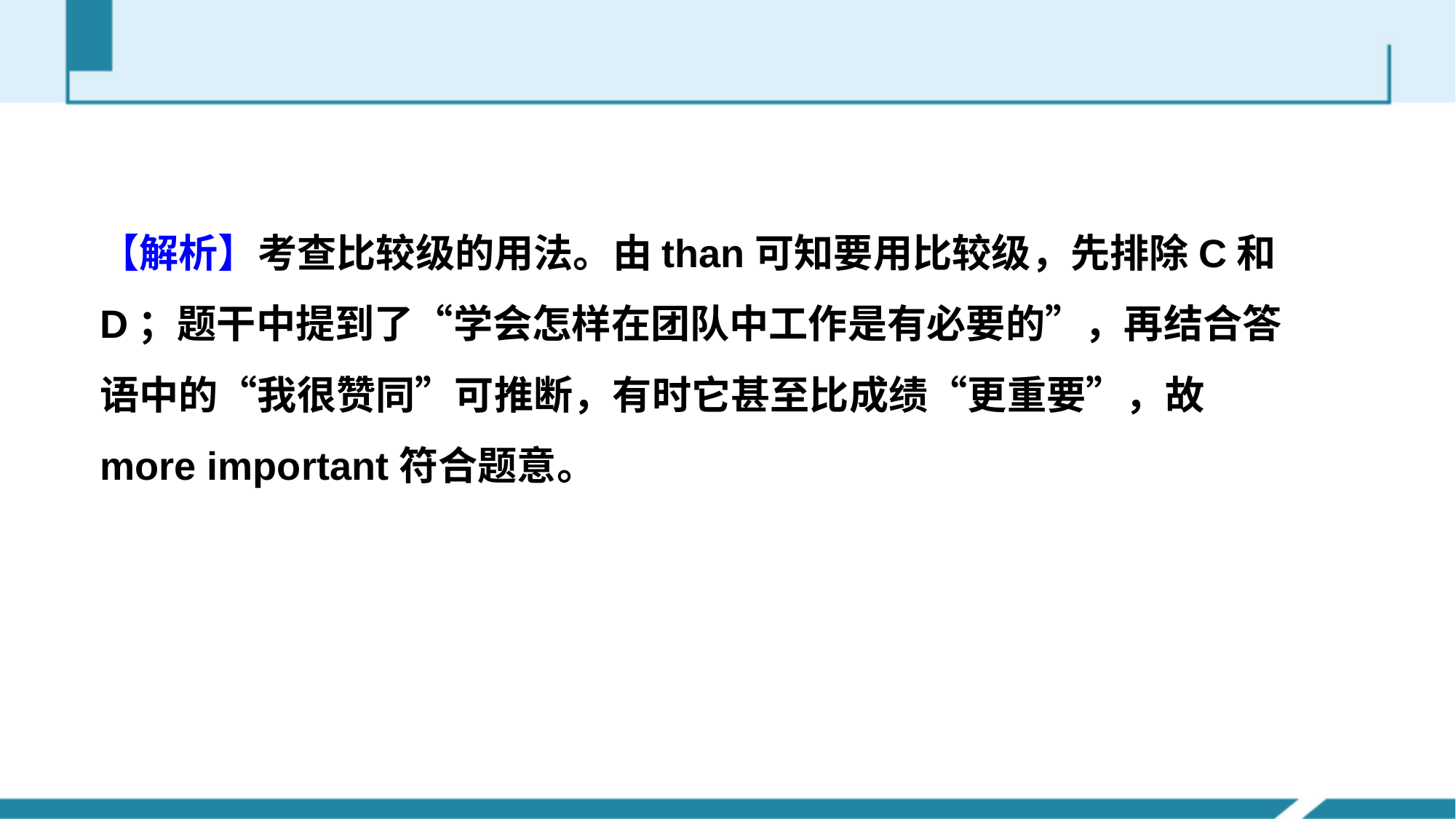

【解析】考查比较级的用法。由than可知要用比较级，先排除C和D；题干中提到了“学会怎样在团队中工作是有必要的”，再结合答语中的“我很赞同”可推断，有时它甚至比成绩“更重要”，故more important符合题意。